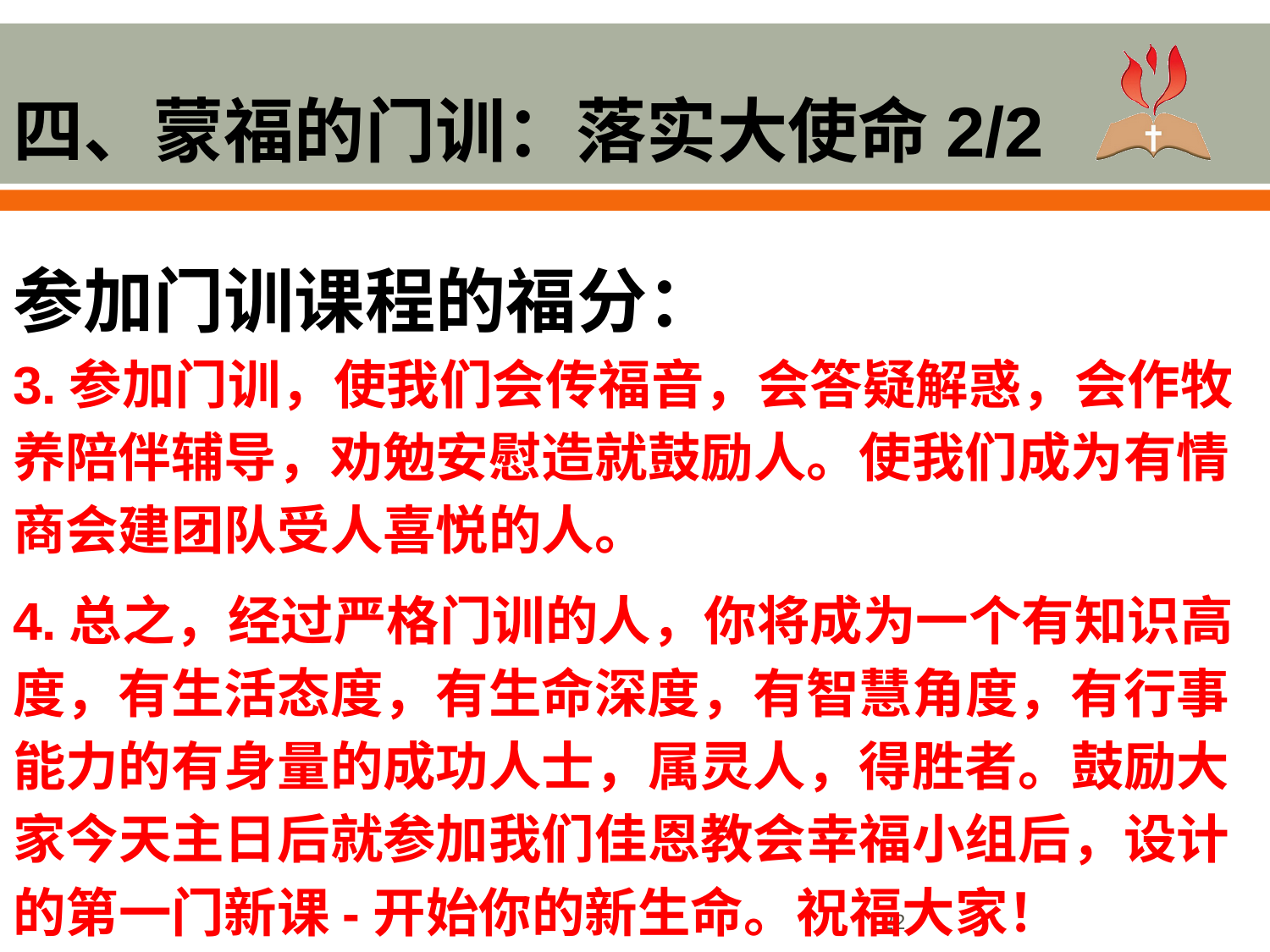

#
四、蒙福的门训：落实大使命2/2

参加门训课程的福分：
3.参加门训，使我们会传福音，会答疑解惑，会作牧养陪伴辅导，劝勉安慰造就鼓励人。使我们成为有情商会建团队受人喜悦的人。
4.总之，经过严格门训的人，你将成为一个有知识高度，有生活态度，有生命深度，有智慧角度，有行事能力的有身量的成功人士，属灵人，得胜者。鼓励大家今天主日后就参加我们佳恩教会幸福小组后，设计的第一门新课-开始你的新生命。祝福大家！

22